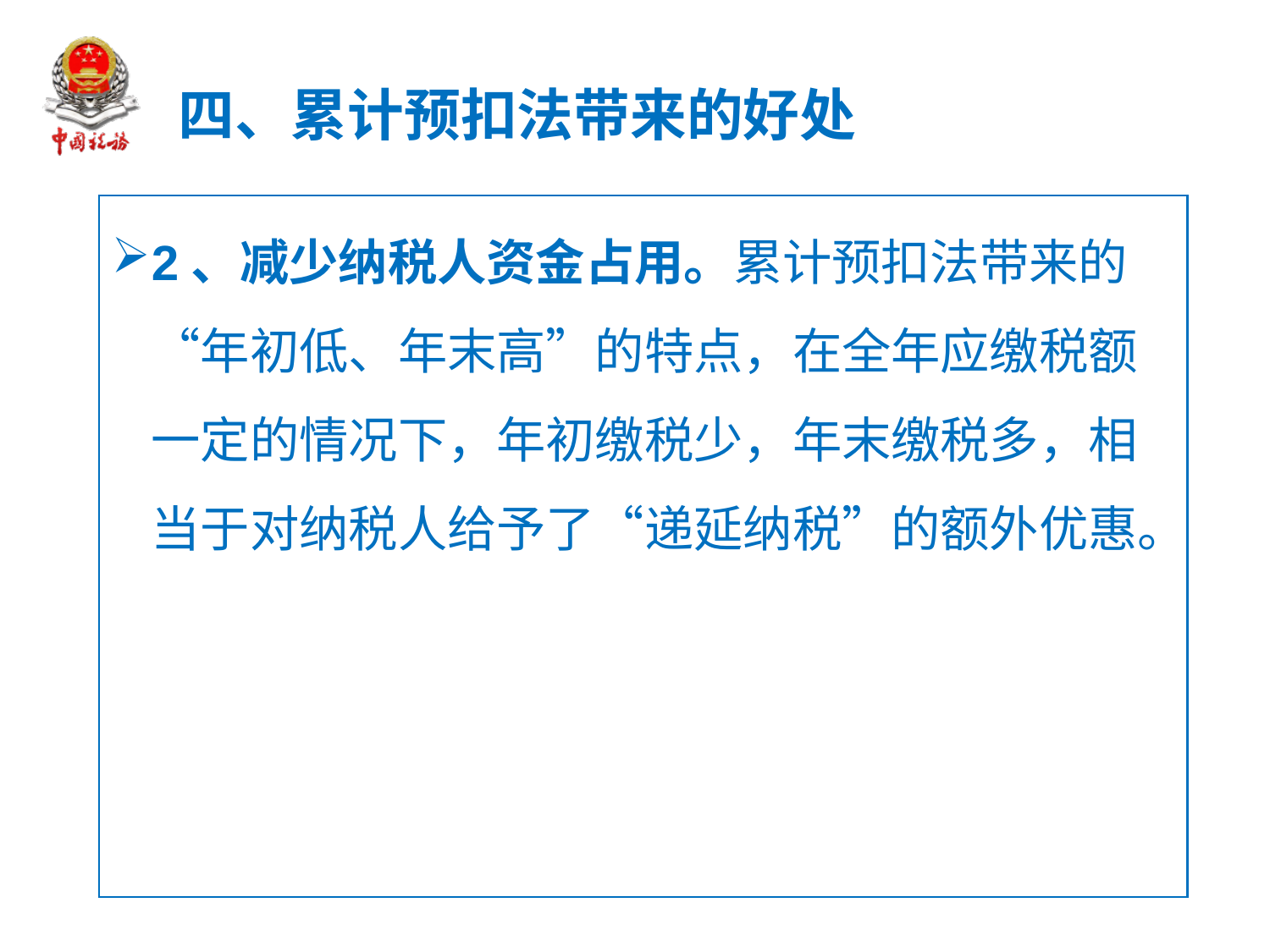

四、累计预扣法带来的好处

2、减少纳税人资金占用。累计预扣法带来的“年初低、年末高”的特点，在全年应缴税额一定的情况下，年初缴税少，年末缴税多，相当于对纳税人给予了“递延纳税”的额外优惠。